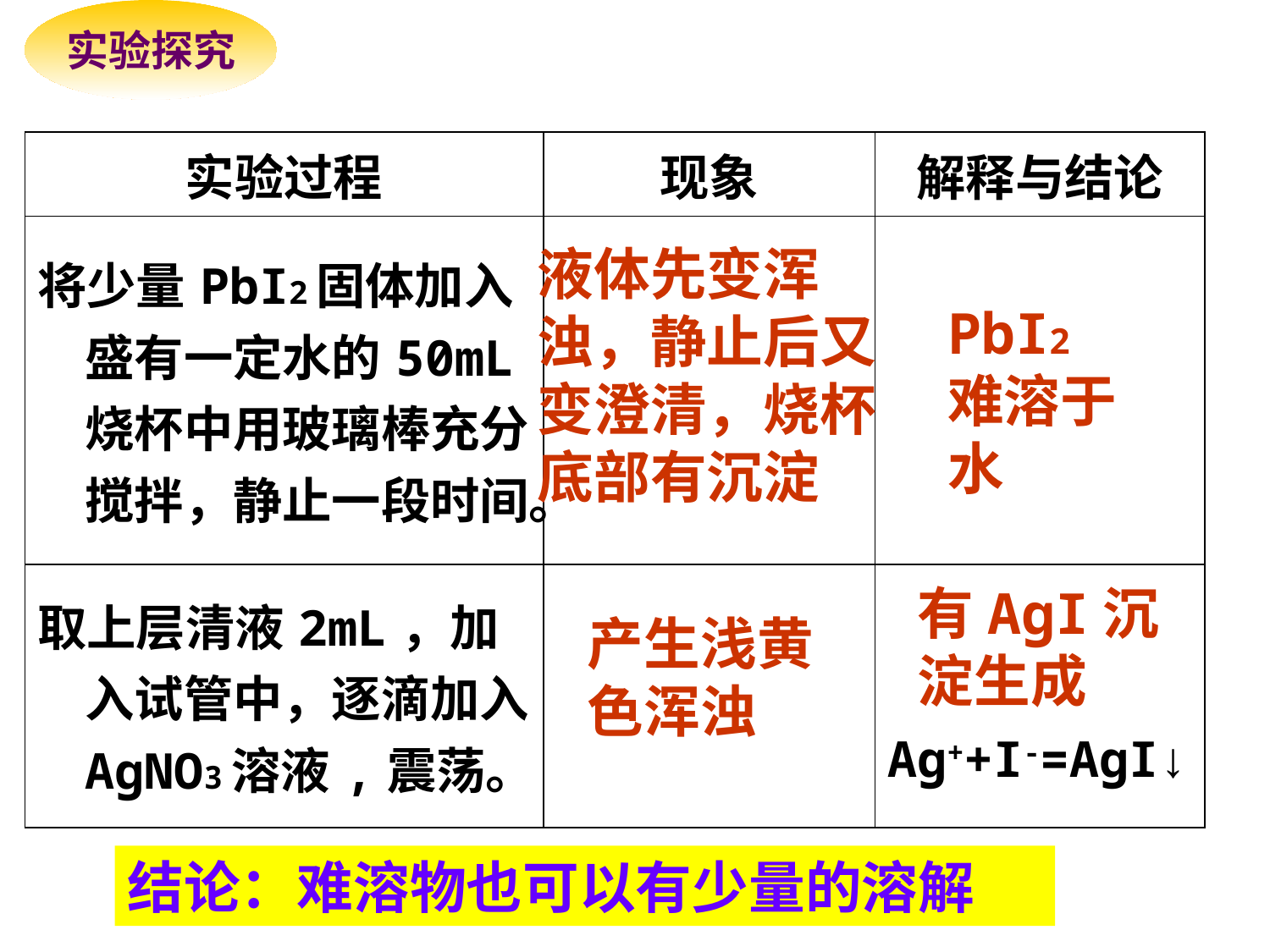

实验探究
| 实验过程 | 现象 | 解释与结论 |
| --- | --- | --- |
| 将少量PbI2固体加入盛有一定水的50mL烧杯中用玻璃棒充分搅拌，静止一段时间。 |  |  |
| 取上层清液2mL，加入试管中，逐滴加入AgNO3溶液,震荡。 |  |  |
液体先变浑浊，静止后又变澄清，烧杯底部有沉淀
PbI2难溶于水
有AgI沉淀生成
产生浅黄色浑浊
Ag++I-=AgI↓
结论：难溶物也可以有少量的溶解